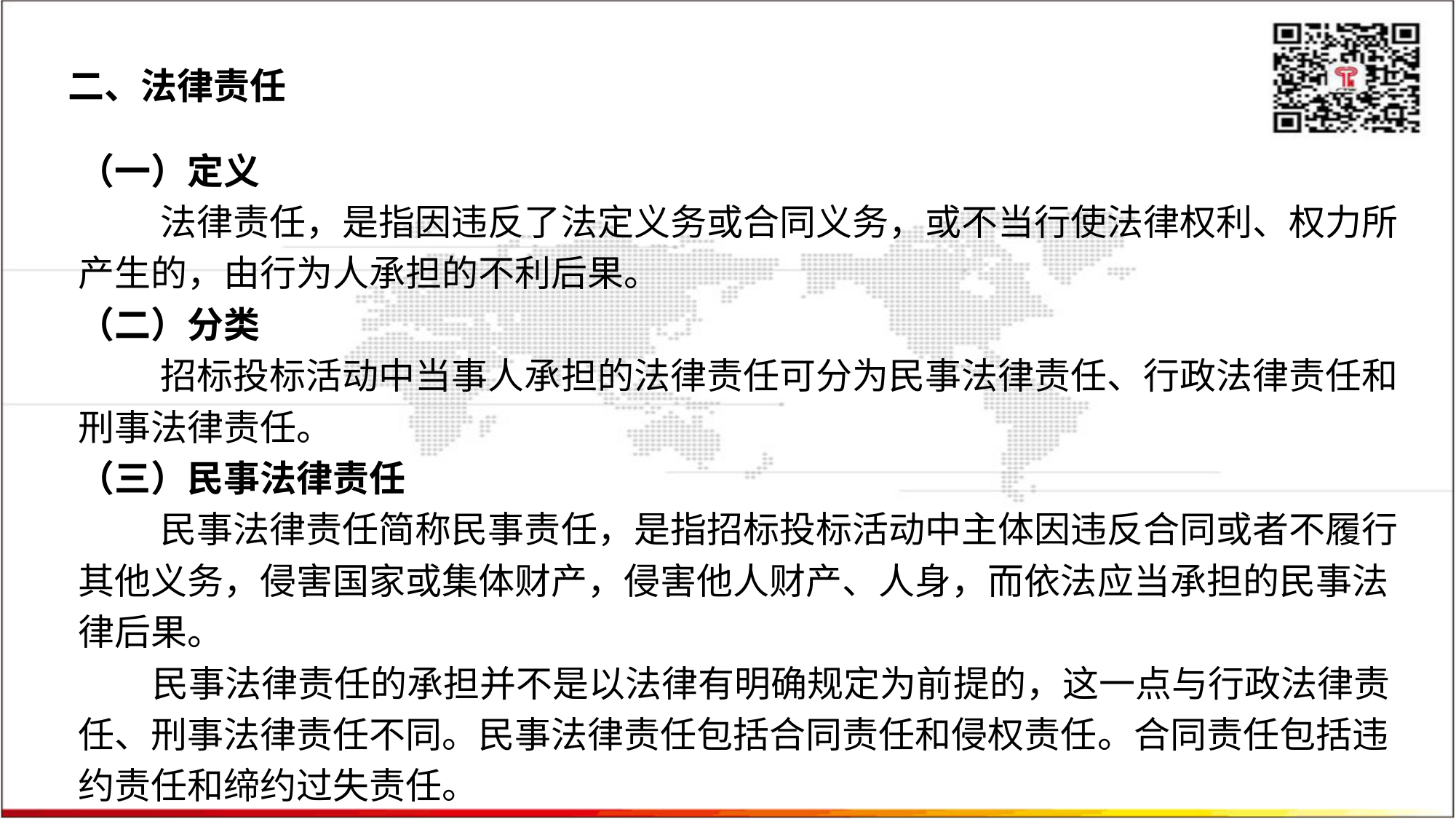

二、法律责任
（一）定义
         法律责任，是指因违反了法定义务或合同义务，或不当行使法律权利、权力所产生的，由行为人承担的不利后果。
（二）分类
         招标投标活动中当事人承担的法律责任可分为民事法律责任、行政法律责任和刑事法律责任。
（三）民事法律责任
         民事法律责任简称民事责任，是指招标投标活动中主体因违反合同或者不履行其他义务，侵害国家或集体财产，侵害他人财产、人身，而依法应当承担的民事法律后果。
        民事法律责任的承担并不是以法律有明确规定为前提的，这一点与行政法律责任、刑事法律责任不同。民事法律责任包括合同责任和侵权责任。合同责任包括违约责任和缔约过失责任。